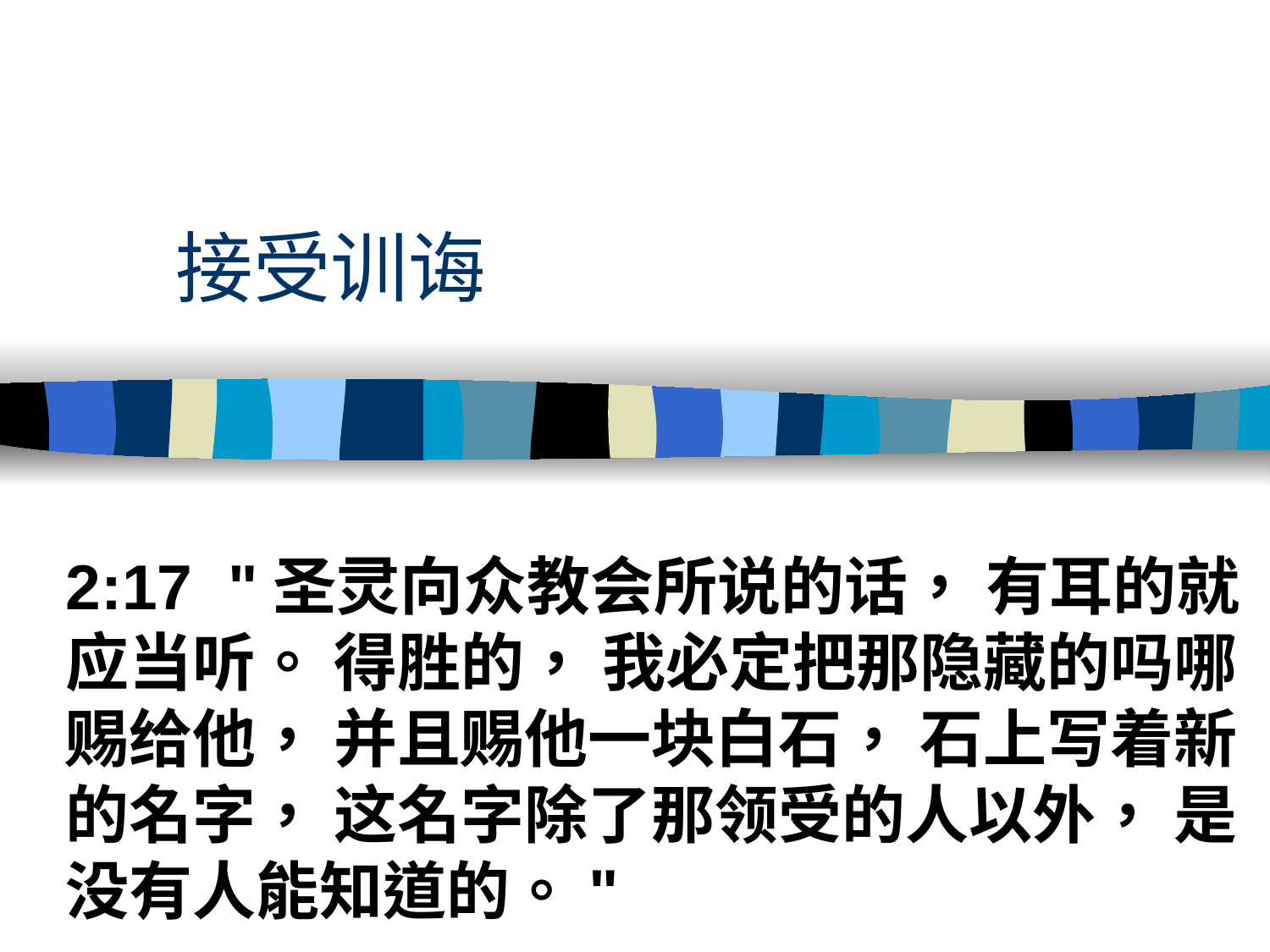

# 接受训诲
2:17  "圣灵向众教会所说的话， 有耳的就应当听。 得胜的， 我必定把那隐藏的吗哪赐给他， 并且赐他一块白石， 石上写着新的名字， 这名字除了那领受的人以外， 是没有人能知道的。"